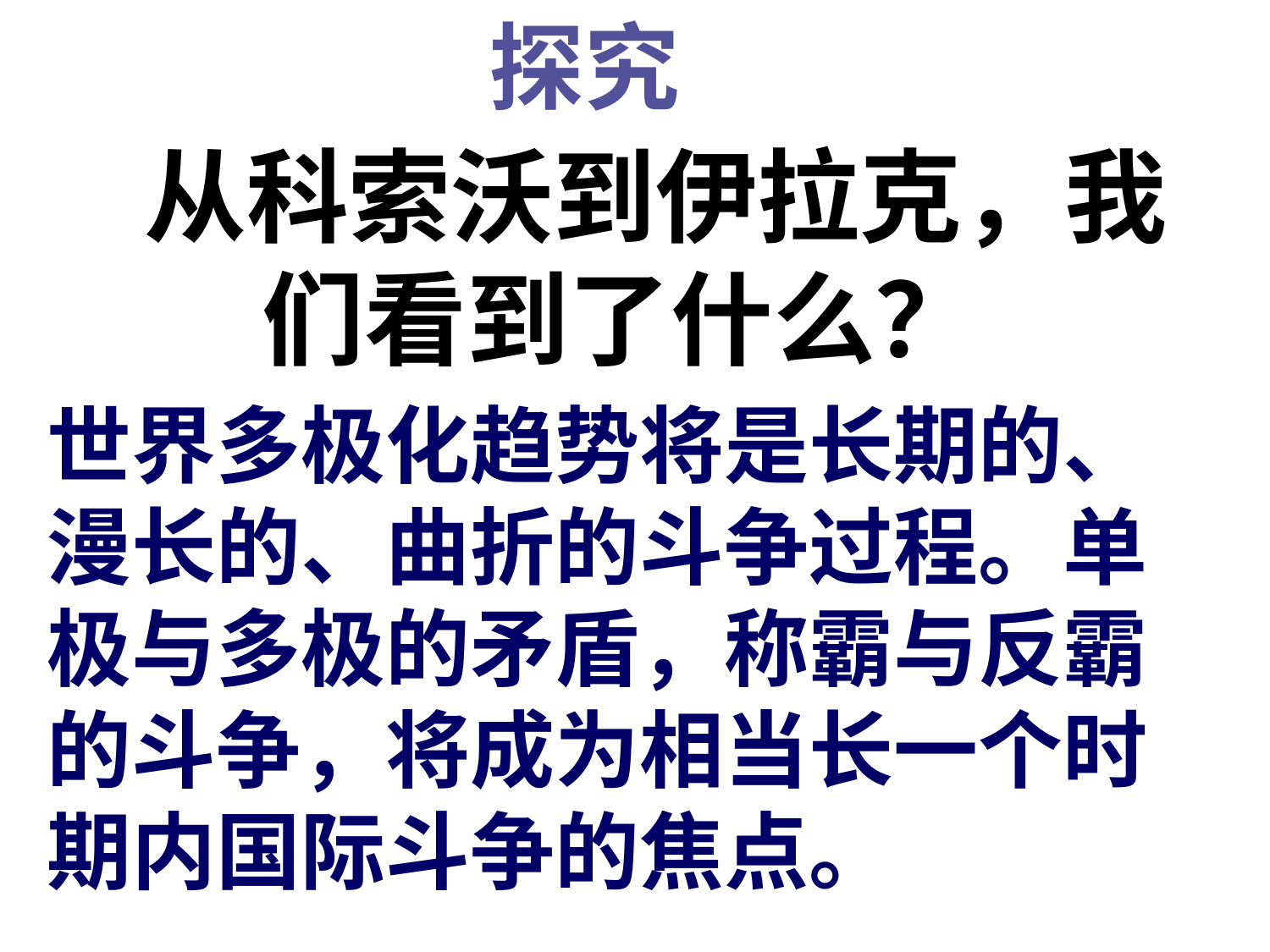

探究
  从科索沃到伊拉克，我们看到了什么？
世界多极化趋势将是长期的、漫长的、曲折的斗争过程。单极与多极的矛盾，称霸与反霸的斗争，将成为相当长一个时期内国际斗争的焦点。